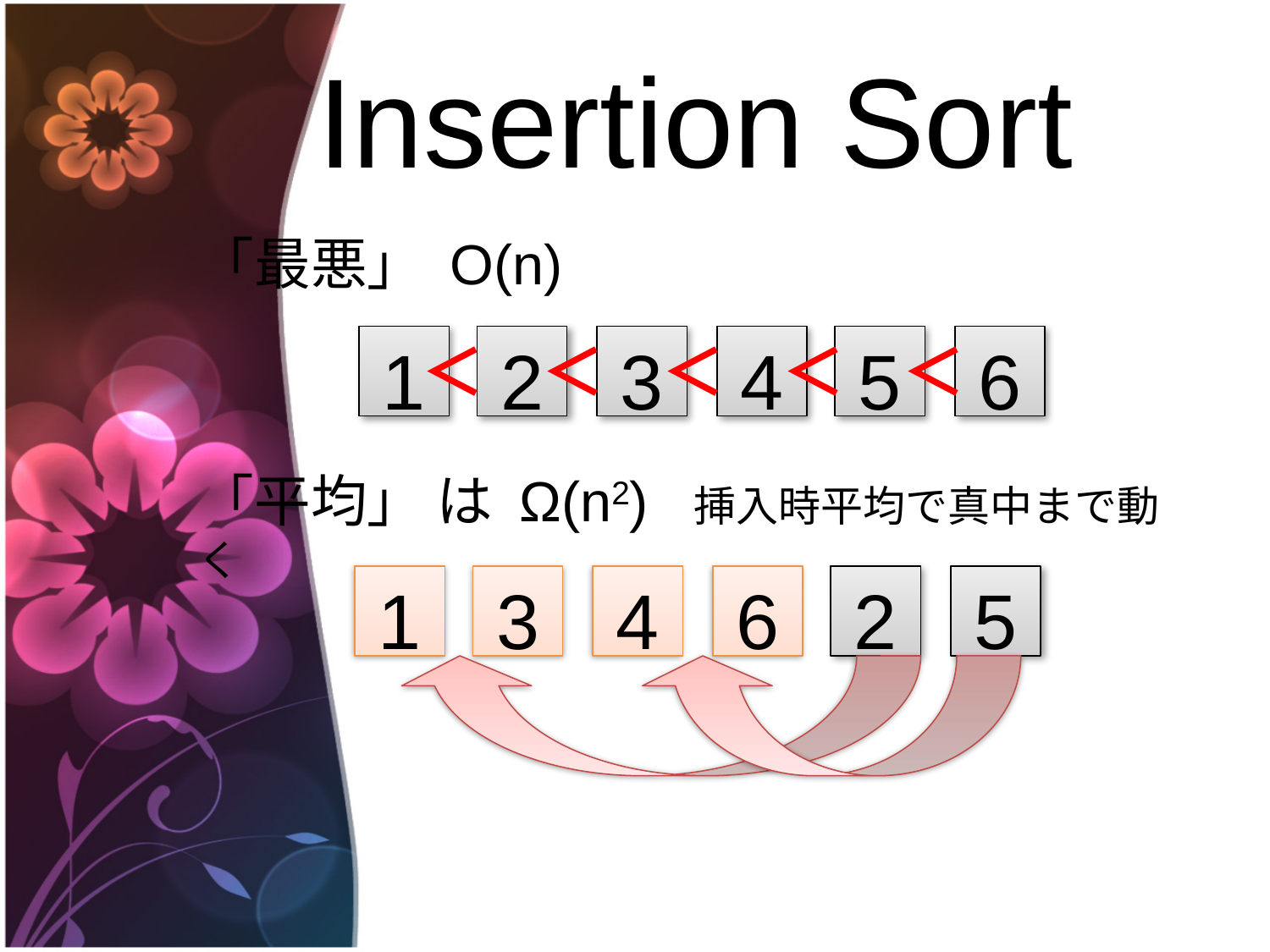

# Insertion Sort
「最悪」 O(n)

「平均」 は Ω(n2)  挿入時平均で真中まで動く

1
2
3
4
＜
5
6
＜
＜
＜
＜
1
3
4
6
2
5